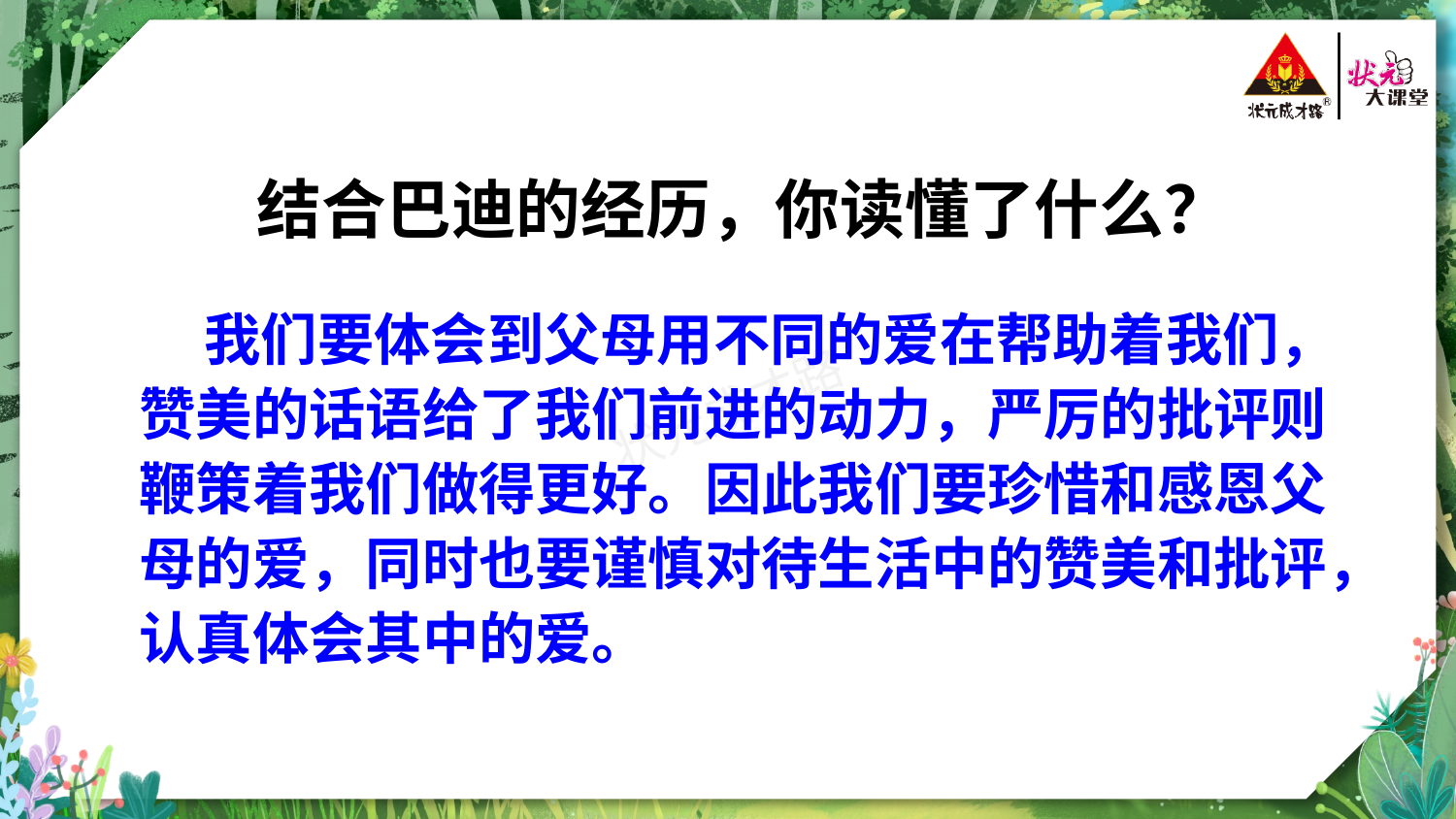

结合巴迪的经历，你读懂了什么？
    我们要体会到父母用不同的爱在帮助着我们，赞美的话语给了我们前进的动力，严厉的批评则鞭策着我们做得更好。因此我们要珍惜和感恩父母的爱，同时也要谨慎对待生活中的赞美和批评，认真体会其中的爱。